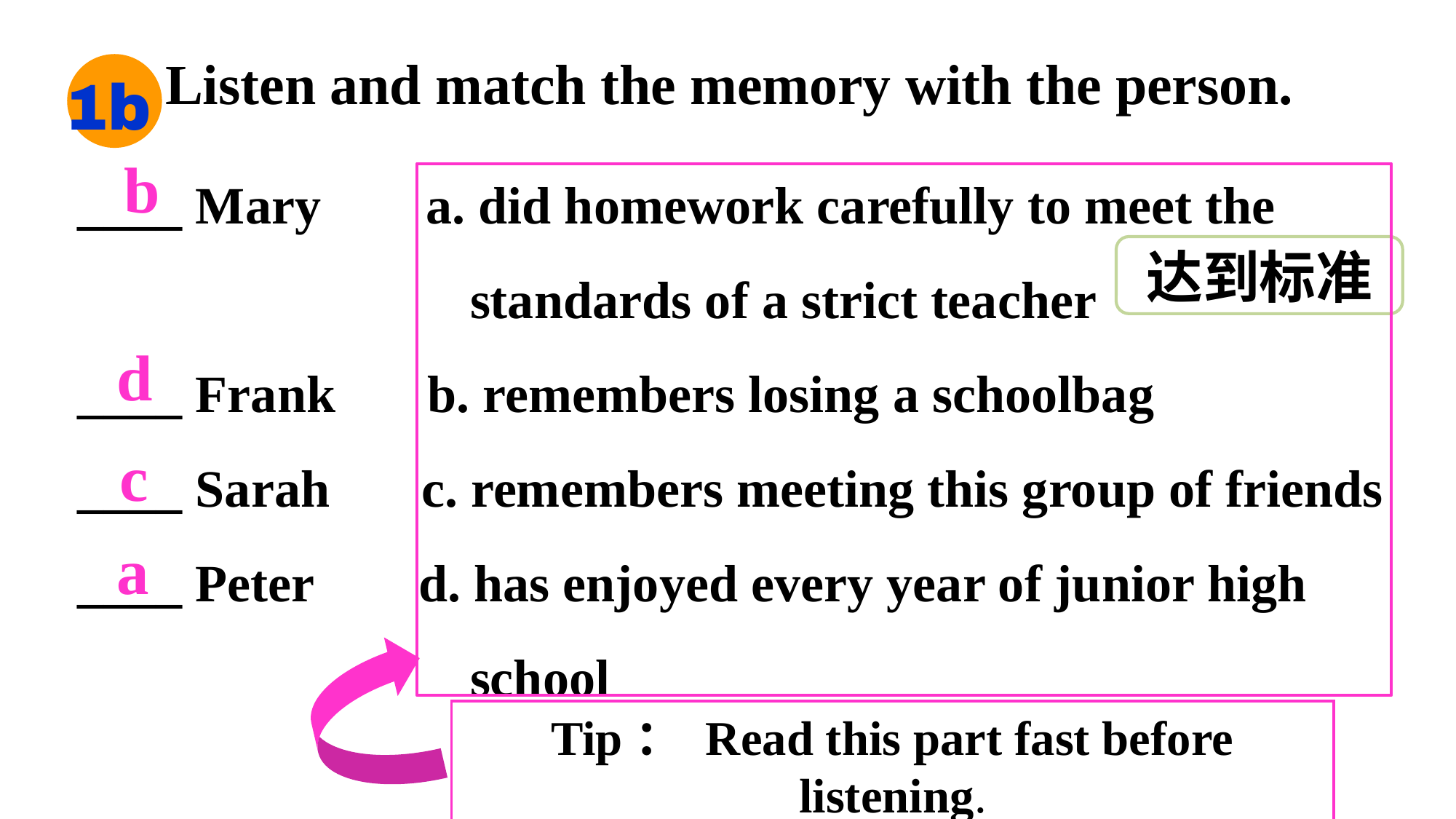

1b
Listen and match the memory with the person.
____ Mary        a. did homework carefully to meet the
                              standards of a strict teacher
____ Frank       b. remembers losing a schoolbag
____ Sarah       c. remembers meeting this group of friends
____ Peter        d. has enjoyed every year of junior high
                              school
b

Tip： Read this part fast before listening.
达到标准
d
c
a